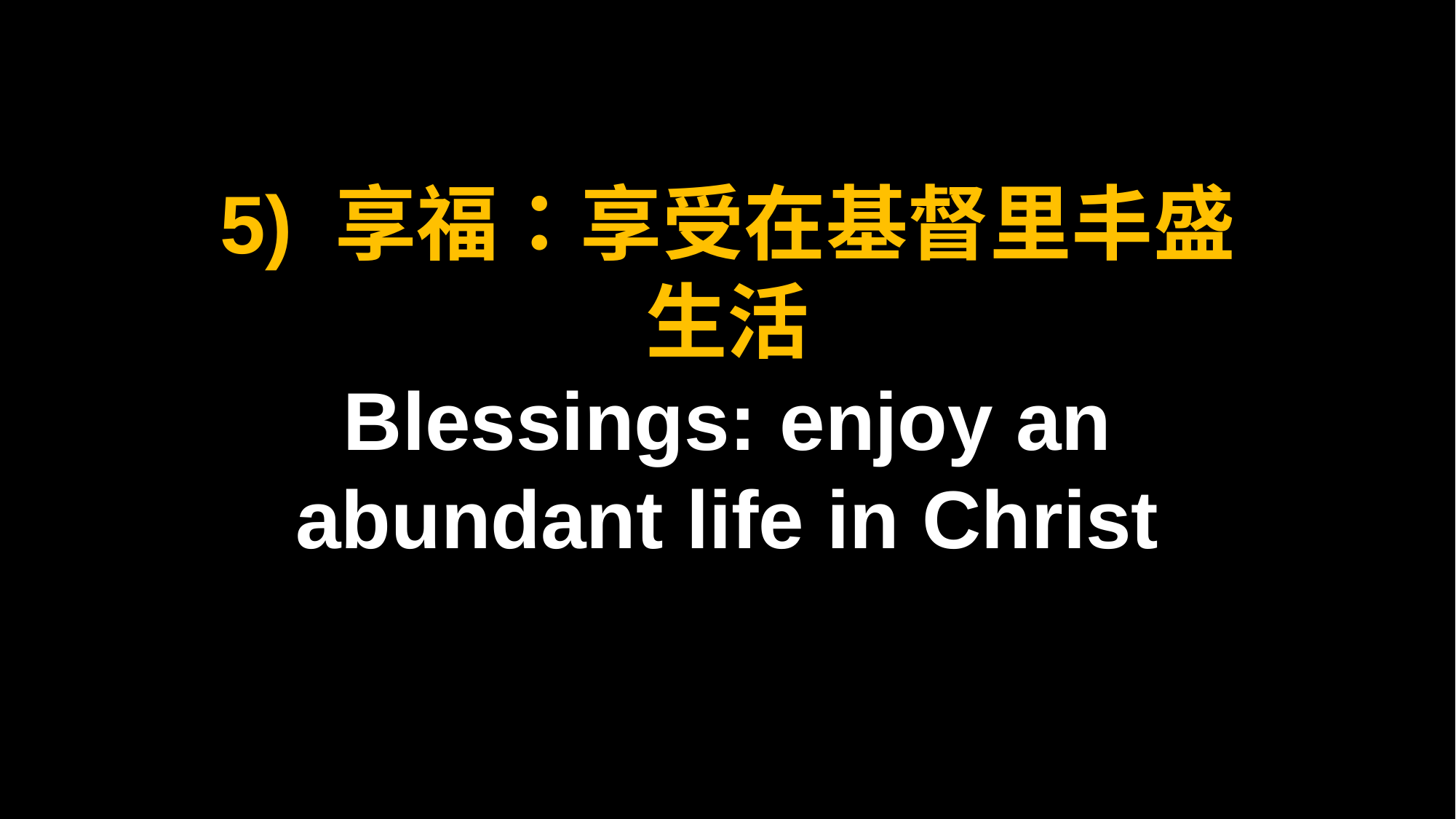

5) 享福：享受在基督里丰盛生活
Blessings: enjoy an abundant life in Christ